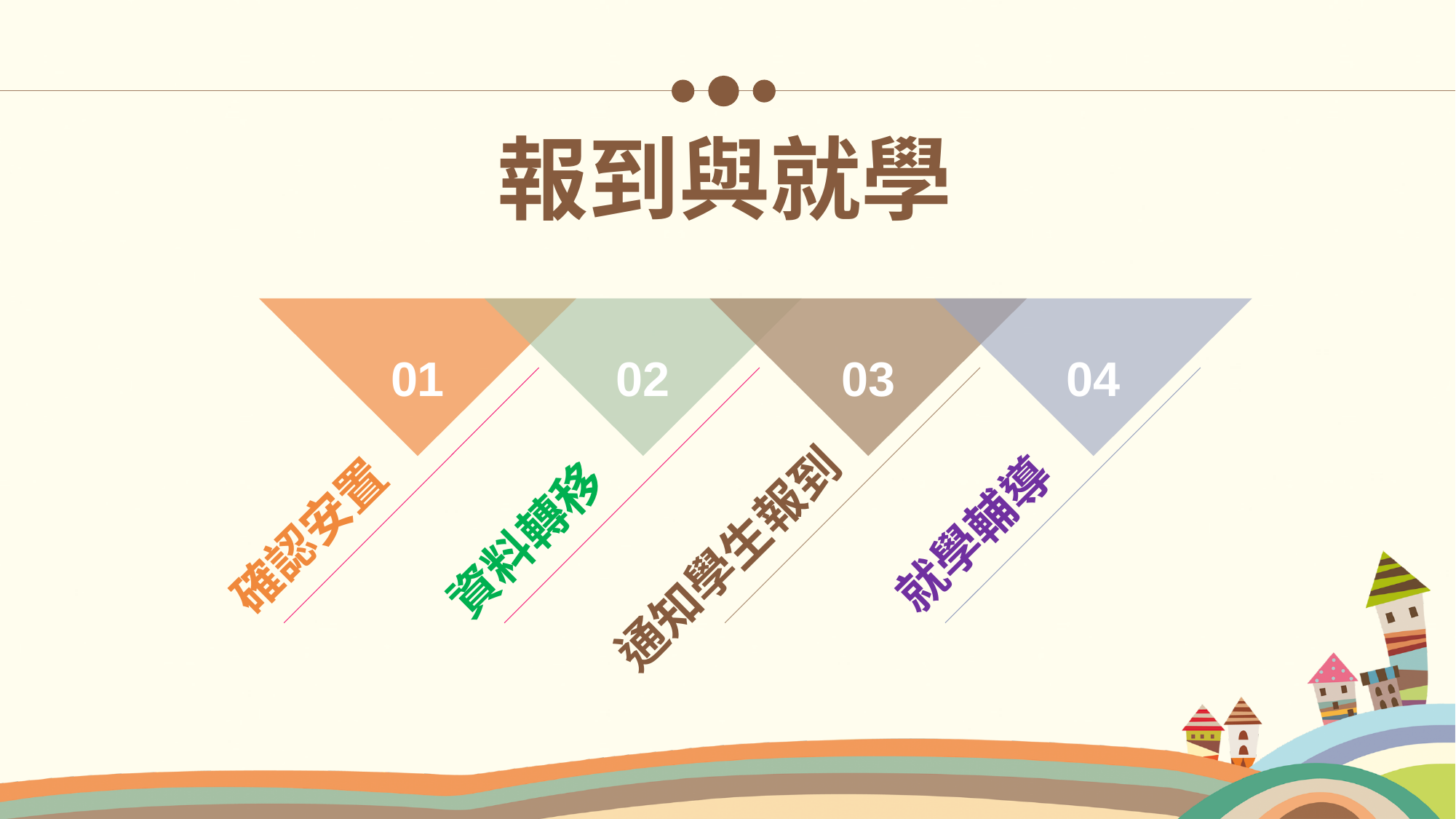

報到與就學
01
02
03
04
就學輔導
確認安置
資料轉移
通知學生報到